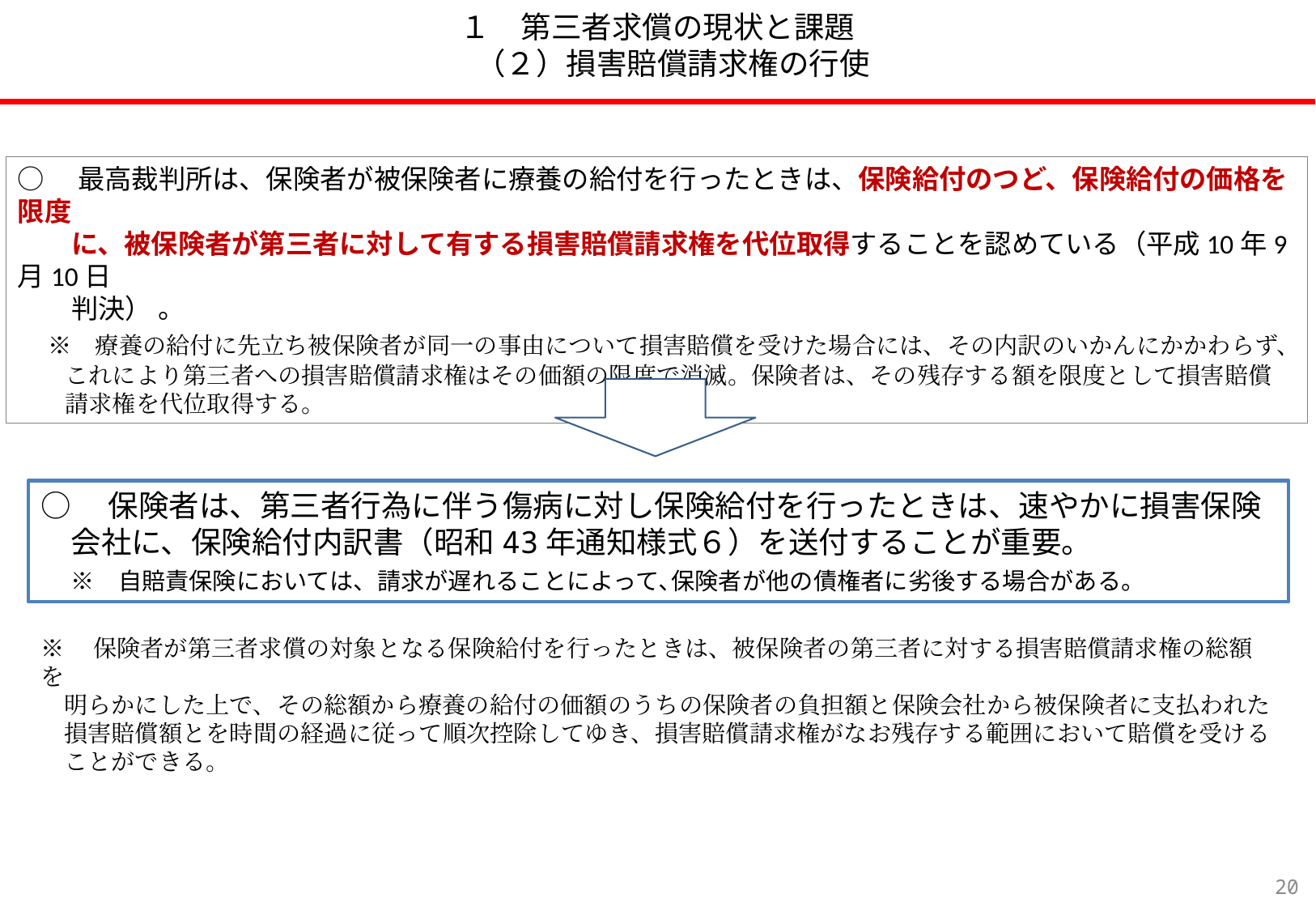

# １　第三者求償の現状と課題 　（２）損害賠償請求権の行使
○　最高裁判所は、保険者が被保険者に療養の給付を行ったときは、保険給付のつど、保険給付の価格を限度
　　に、被保険者が第三者に対して有する損害賠償請求権を代位取得することを認めている（平成10年9月10日
　　判決） 。
　※　療養の給付に先立ち被保険者が同一の事由について損害賠償を受けた場合には、その内訳のいかんにかかわらず、
　　これにより第三者への損害賠償請求権はその価額の限度で消滅。保険者は、その残存する額を限度として損害賠償
　　請求権を代位取得する。

○　保険者は、第三者行為に伴う傷病に対し保険給付を行ったときは、速やかに損害保険
　会社に、保険給付内訳書（昭和43年通知様式６）を送付することが重要。
　※　自賠責保険においては、請求が遅れることによって､保険者が他の債権者に劣後する場合がある。
※　保険者が第三者求償の対象となる保険給付を行ったときは、被保険者の第三者に対する損害賠償請求権の総額を
　明らかにした上で、その総額から療養の給付の価額のうちの保険者の負担額と保険会社から被保険者に支払われた
　損害賠償額とを時間の経過に従って順次控除してゆき、損害賠償請求権がなお残存する範囲において賠償を受ける
　ことができる。
20